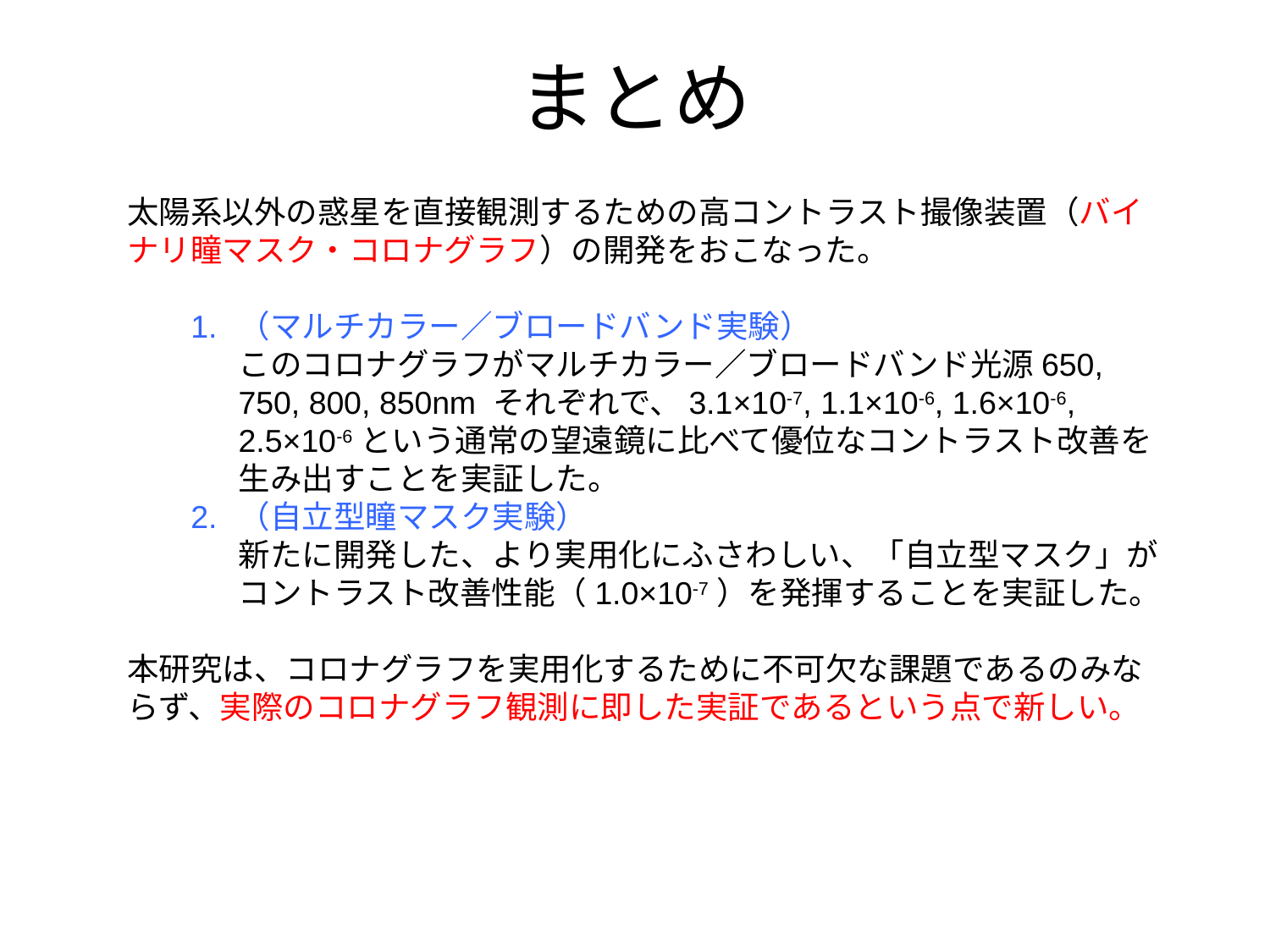

# まとめ
太陽系以外の惑星を直接観測するための高コントラスト撮像装置（バイナリ瞳マスク・コロナグラフ）の開発をおこなった。

（マルチカラー／ブロードバンド実験）　　　　　　　　　　　このコロナグラフがマルチカラー／ブロードバンド光源650, 750, 800, 850nm それぞれで、3.1×10-7, 1.1×10-6, 1.6×10-6, 2.5×10-6という通常の望遠鏡に比べて優位なコントラスト改善を生み出すことを実証した。
（自立型瞳マスク実験）　　　　　　　　　　　　　　　　　　新たに開発した、より実用化にふさわしい、「自立型マスク」がコントラスト改善性能（1.0×10-7）を発揮することを実証した。

本研究は、コロナグラフを実用化するために不可欠な課題であるのみならず、実際のコロナグラフ観測に即した実証であるという点で新しい。